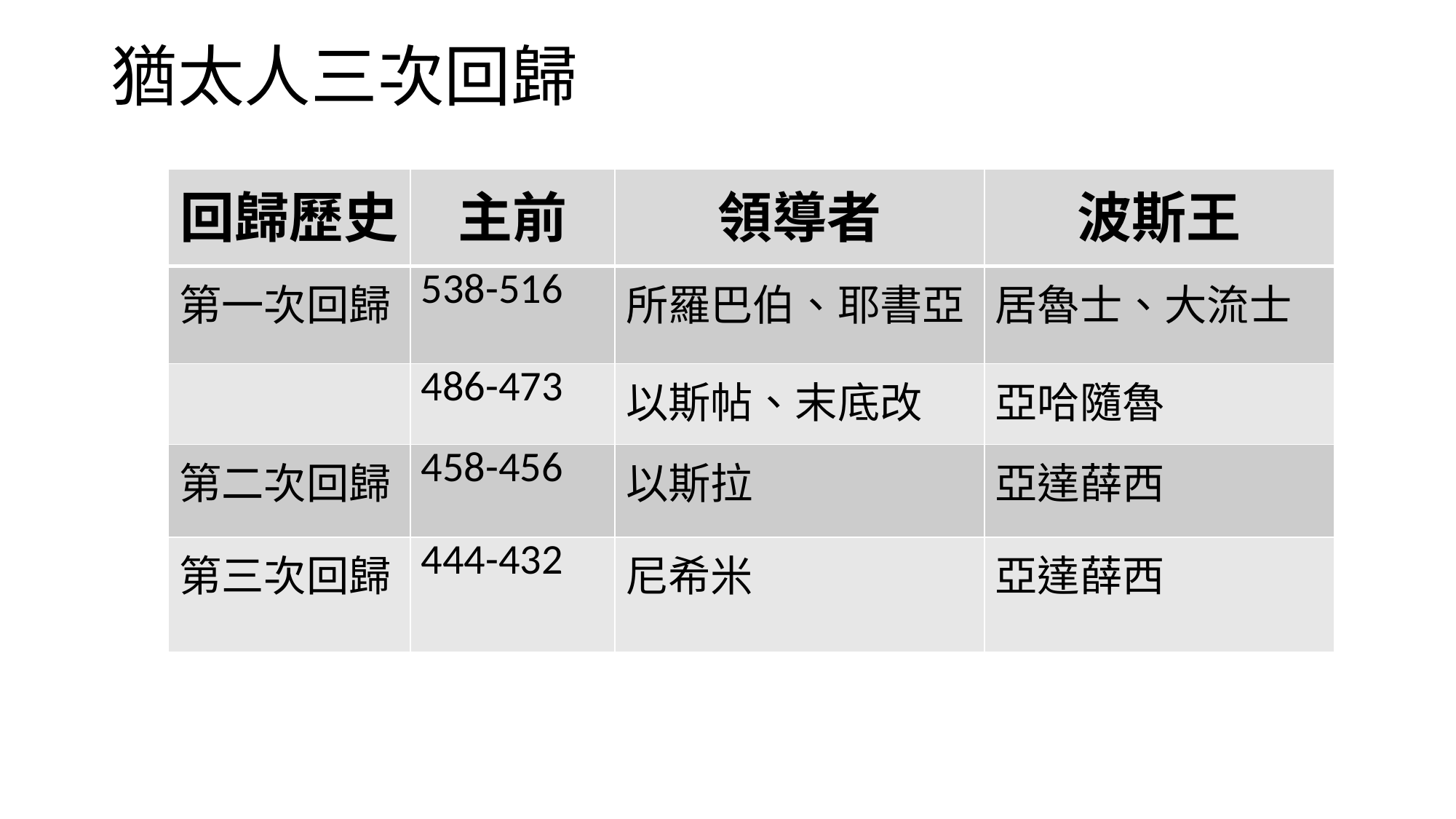

# 猶太人三次回歸
| 回歸歷史 | 主前 | 領導者 | 波斯王 |
| --- | --- | --- | --- |
| 第一次回歸 | 538-516 | 所羅巴伯、耶書亞 | 居魯士、大流士 |
|  | 486-473 | 以斯帖、末底改 | 亞哈隨魯 |
| 第二次回歸 | 458-456 | 以斯拉 | 亞達薛西 |
| 第三次回歸 | 444-432 | 尼希米 | 亞達薛西 |